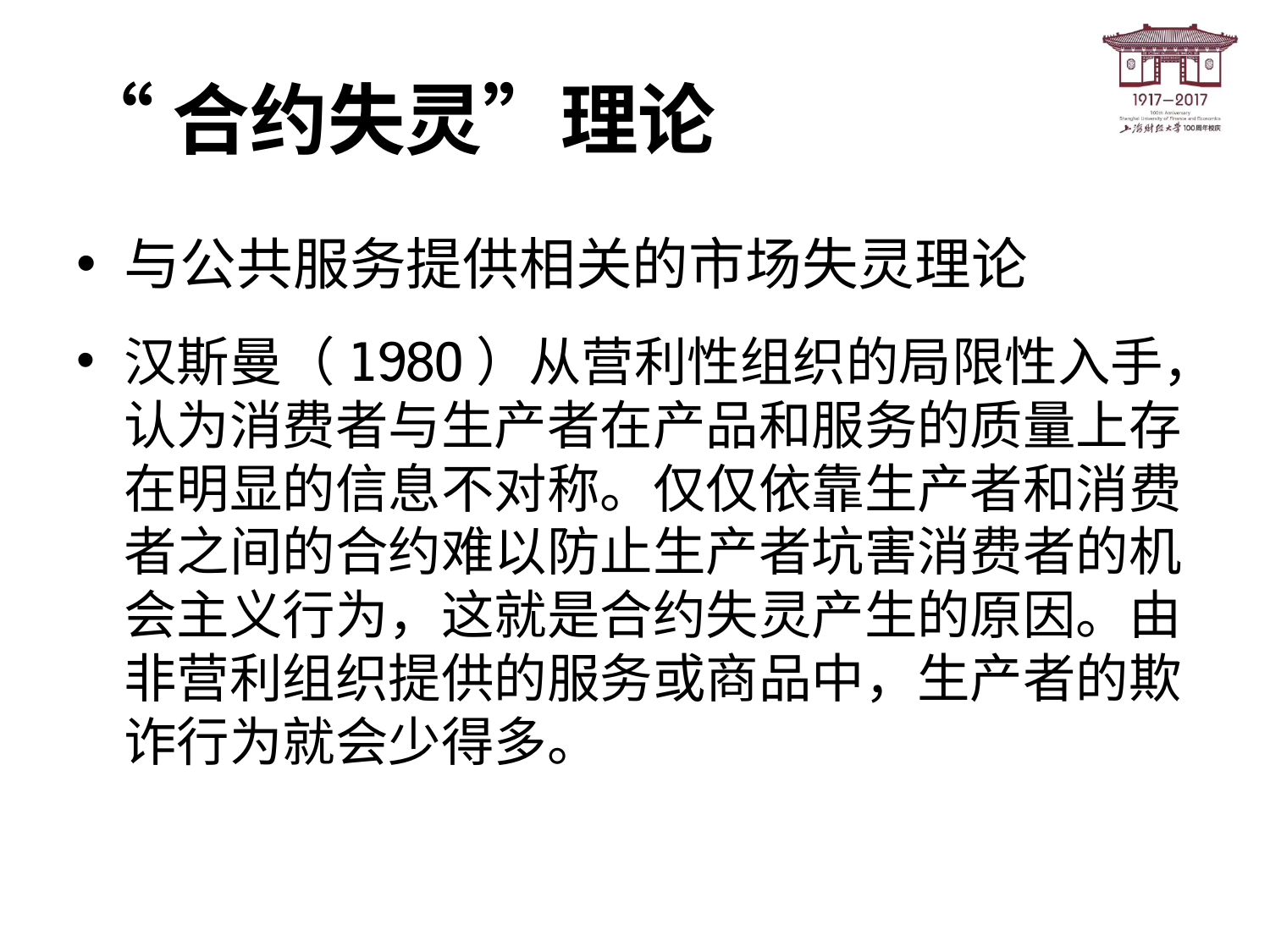

# “合约失灵”理论
与公共服务提供相关的市场失灵理论
汉斯曼（1980）从营利性组织的局限性入手，认为消费者与生产者在产品和服务的质量上存在明显的信息不对称。仅仅依靠生产者和消费者之间的合约难以防止生产者坑害消费者的机会主义行为，这就是合约失灵产生的原因。由非营利组织提供的服务或商品中，生产者的欺诈行为就会少得多。